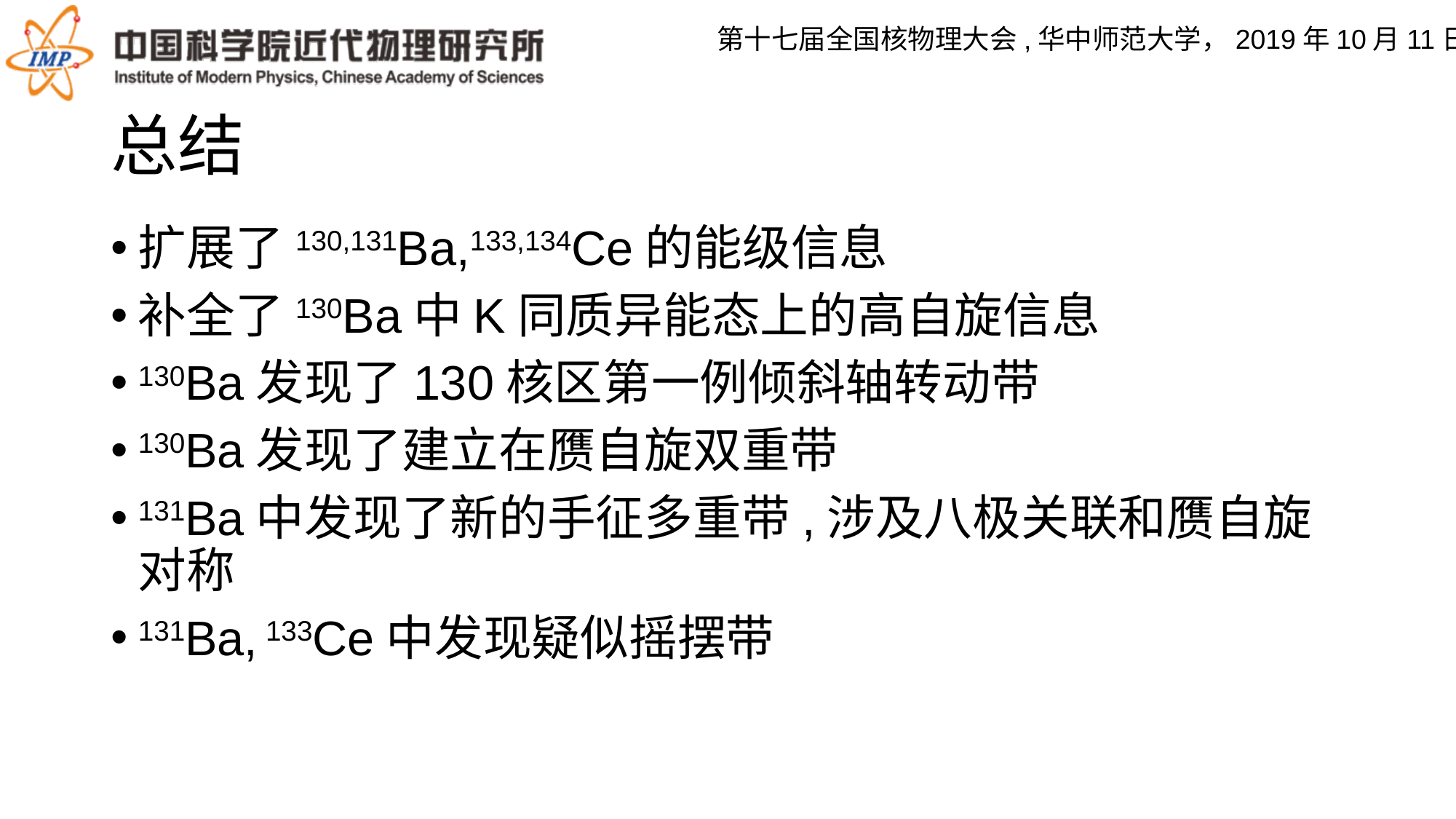

# 总结
扩展了130,131Ba,133,134Ce的能级信息
补全了130Ba中K同质异能态上的高自旋信息
130Ba发现了130核区第一例倾斜轴转动带
130Ba发现了建立在赝自旋双重带
131Ba中发现了新的手征多重带,涉及八极关联和赝自旋对称
131Ba, 133Ce中发现疑似摇摆带